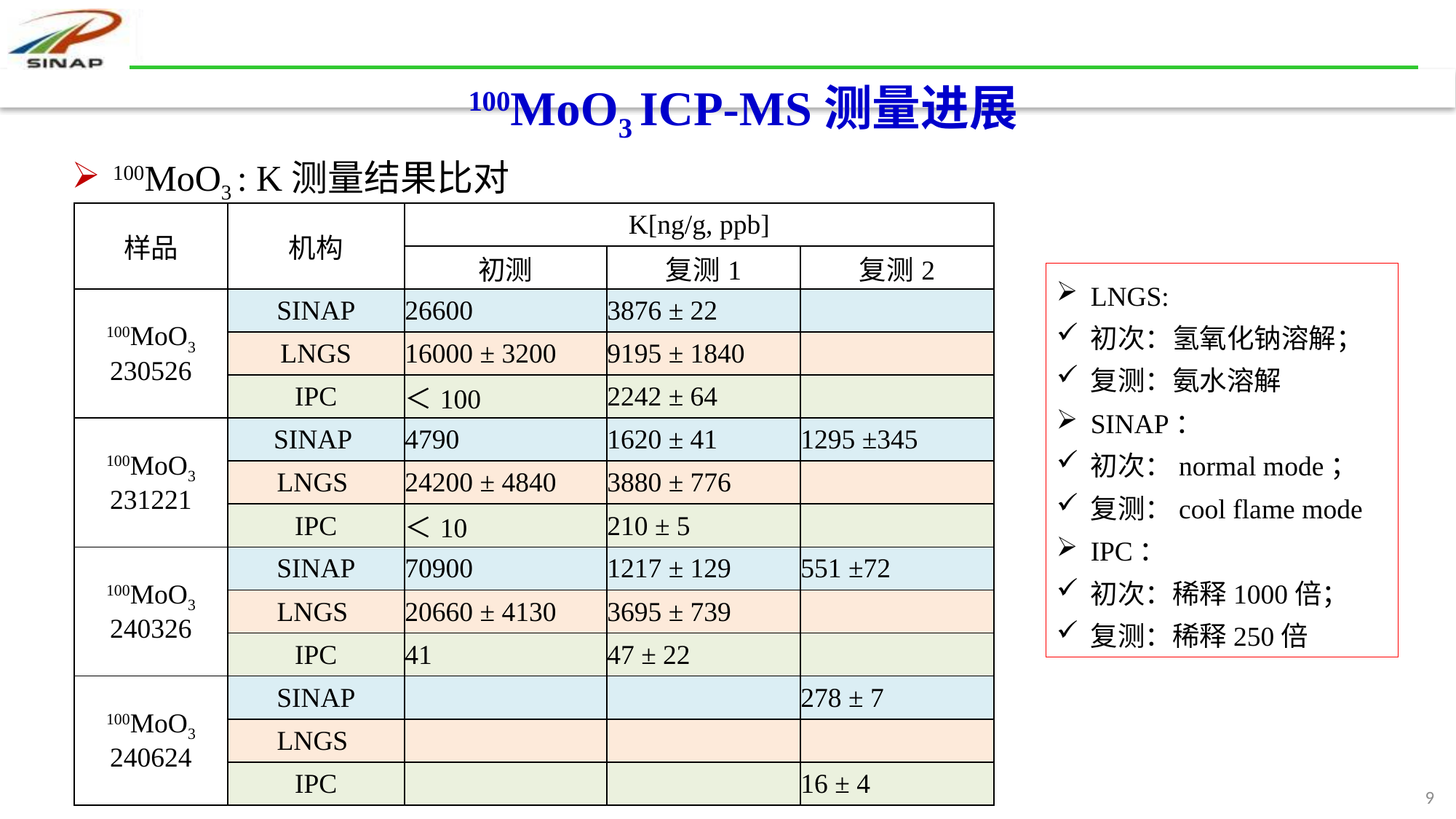

# 100MoO3 ICP-MS测量进展
100MoO3 : K测量结果比对
| 样品 | 机构 | K[ng/g, ppb] |  |  |
| --- | --- | --- | --- | --- |
|  |  | 初测 | 复测1 | 复测2 |
| 100MoO3 230526 | SINAP | 26600 | 3876 ± 22 |  |
|  | LNGS | 16000 ± 3200 | 9195 ± 1840 |  |
|  | IPC | ＜100 | 2242 ± 64 |  |
| 100MoO3 231221 | SINAP | 4790 | 1620 ± 41 | 1295 ±345 |
|  | LNGS | 24200 ± 4840 | 3880 ± 776 |  |
|  | IPC | ＜10 | 210 ± 5 |  |
| 100MoO3 240326 | SINAP | 70900 | 1217 ± 129 | 551 ±72 |
|  | LNGS | 20660 ± 4130 | 3695 ± 739 |  |
|  | IPC | 41 | 47 ± 22 |  |
| 100MoO3 240624 | SINAP |  |  | 278 ± 7 |
|  | LNGS |  |  |  |
|  | IPC |  |  | 16 ± 4 |
LNGS:
初次：氢氧化钠溶解；
复测：氨水溶解
SINAP：
初次：normal mode；
复测：cool flame mode
IPC：
初次：稀释1000倍；
复测：稀释250倍
9